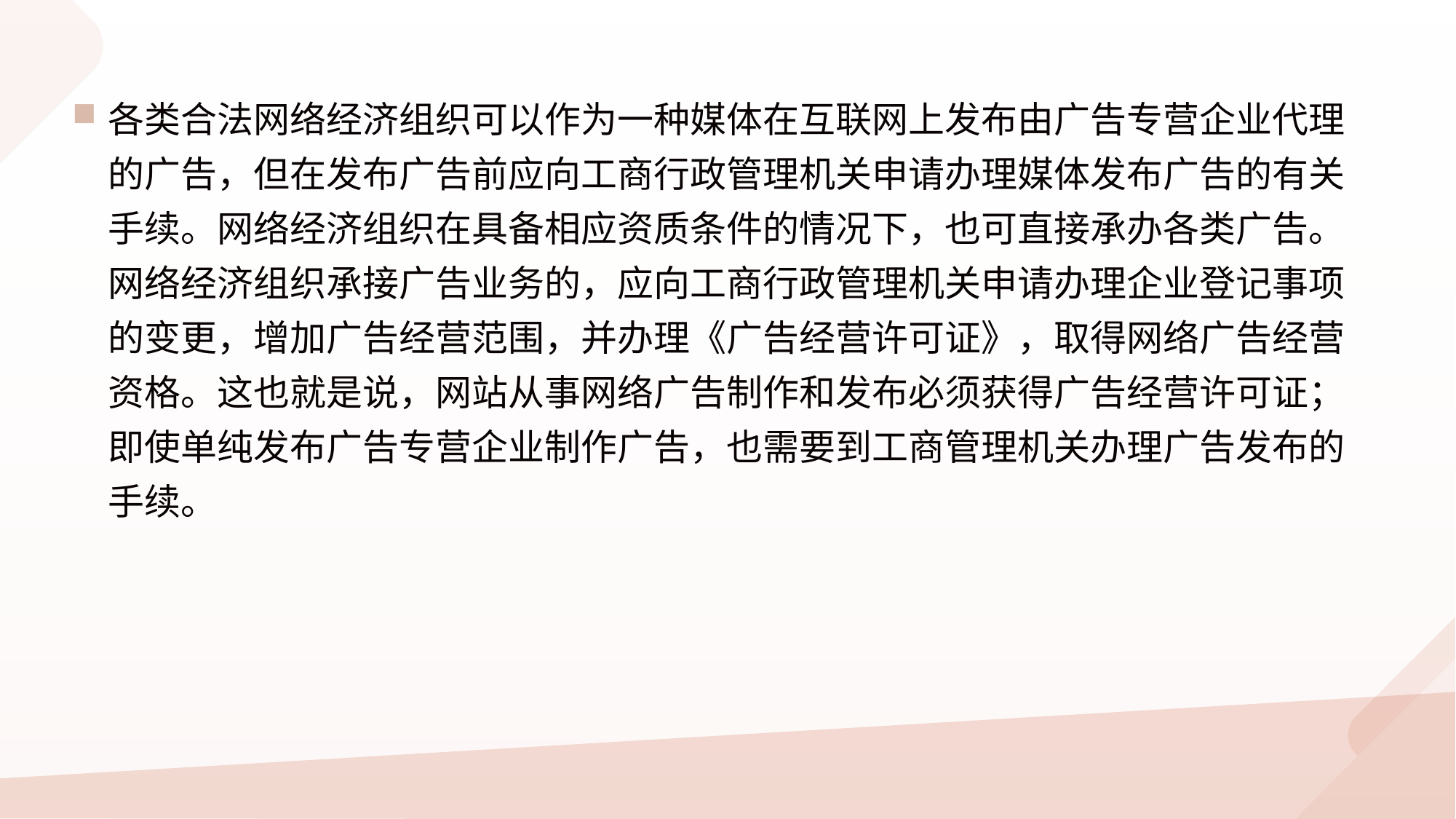

各类合法网络经济组织可以作为一种媒体在互联网上发布由广告专营企业代理的广告，但在发布广告前应向工商行政管理机关申请办理媒体发布广告的有关手续。网络经济组织在具备相应资质条件的情况下，也可直接承办各类广告。网络经济组织承接广告业务的，应向工商行政管理机关申请办理企业登记事项的变更，增加广告经营范围，并办理《广告经营许可证》，取得网络广告经营资格。这也就是说，网站从事网络广告制作和发布必须获得广告经营许可证；即使单纯发布广告专营企业制作广告，也需要到工商管理机关办理广告发布的手续。